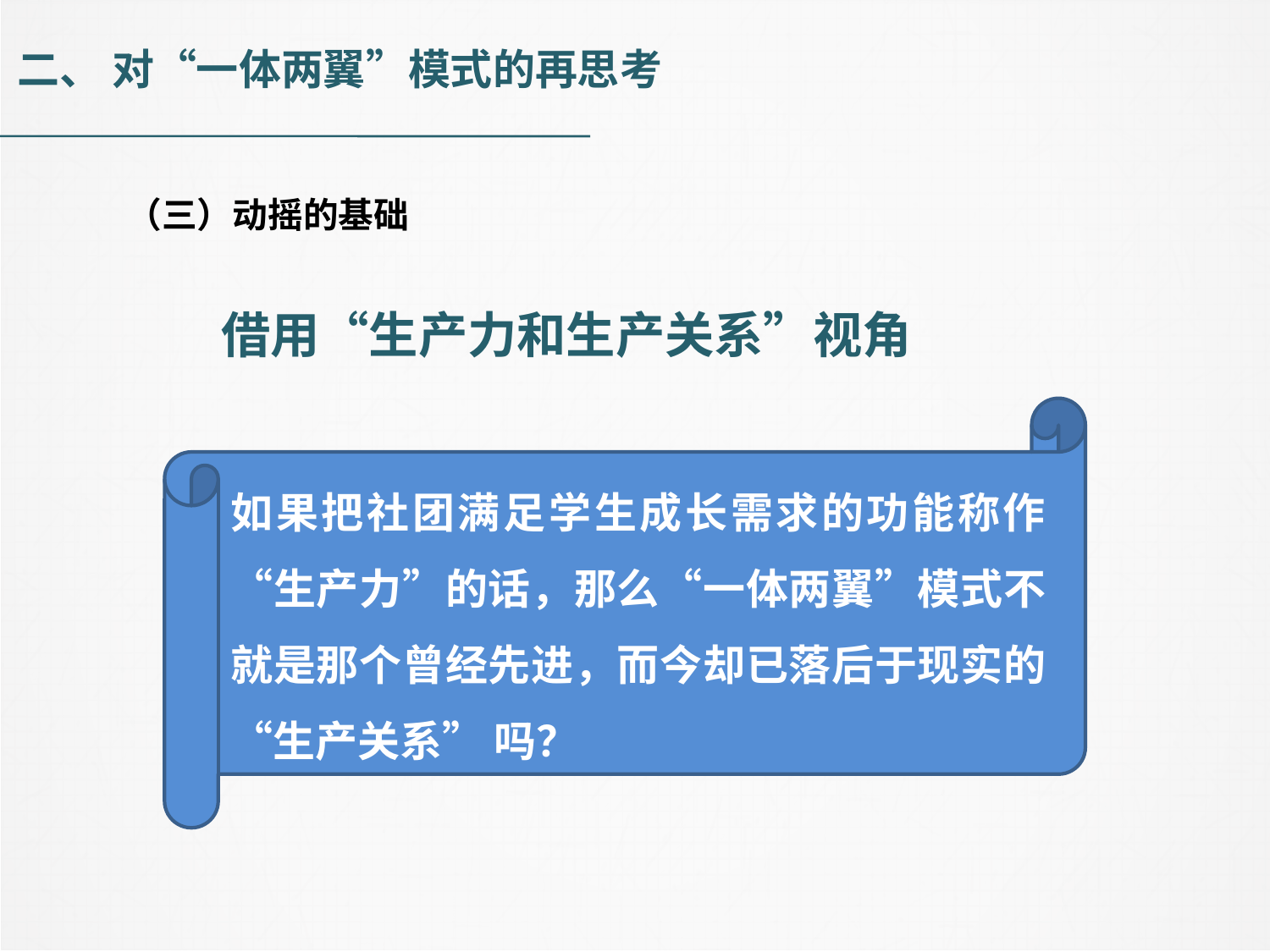

二、 对“一体两翼”模式的再思考
     （三）动摇的基础

              借用“生产力和生产关系”视角

如果把社团满足学生成长需求的功能称作“生产力”的话，那么“一体两翼”模式不就是那个曾经先进，而今却已落后于现实的“生产关系” 吗？